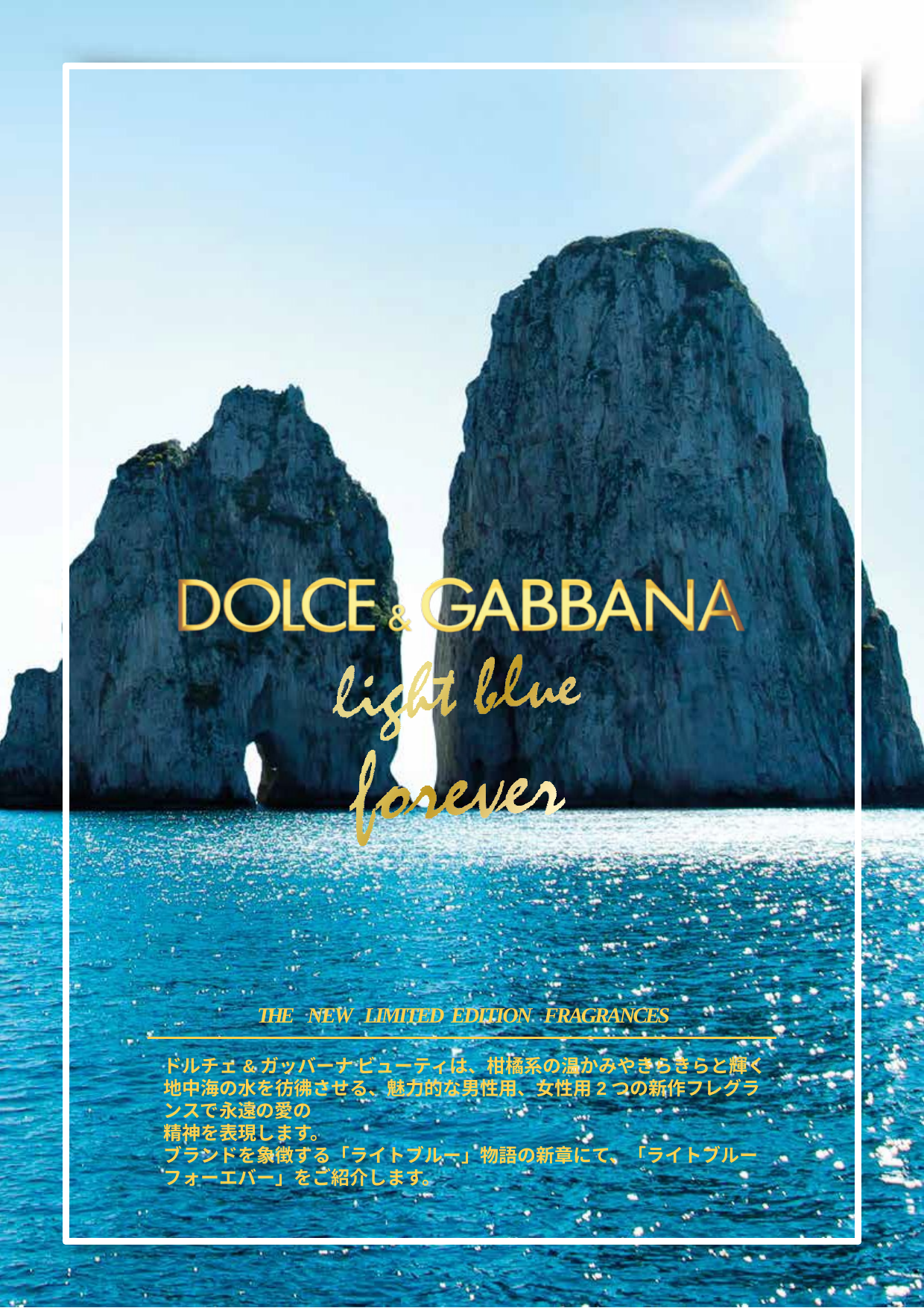

THE     NEW   LIMITED  EDITION   FRAGRANCES

ドルチェ&ガッバーナ ビューティは、柑橘系の温かみやきらきらと輝く地中海の水を彷彿させる、魅力的な男性用、女性用2つの新作フレグランスで永遠の愛の
精神を表現します。
ブランドを象徴する「ライトブルー」物語の新章にて、「ライトブルー フォーエバー」をご紹介します。